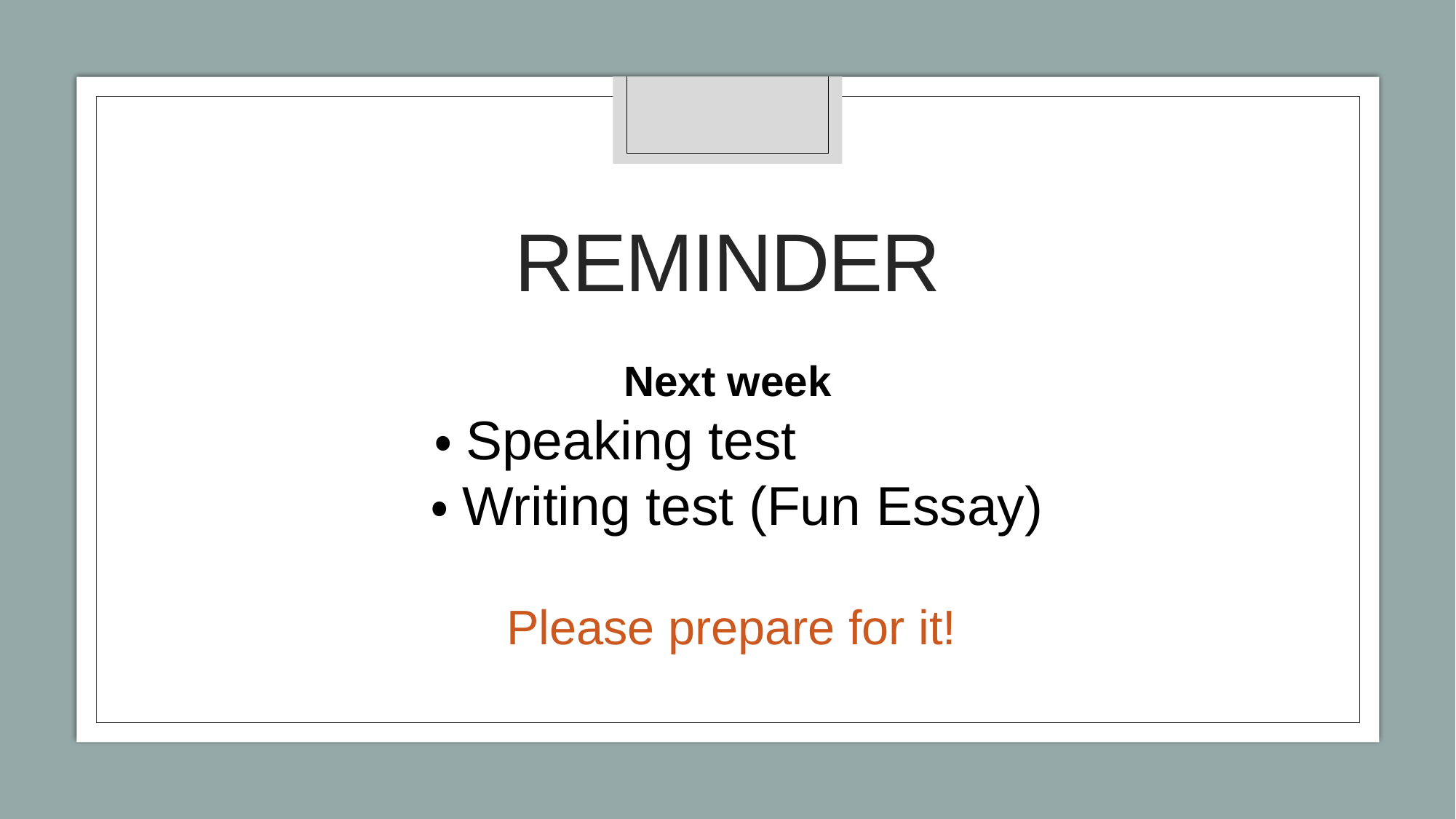

# reminder
Next week
           ・Speaking test
        ・Writing test (Fun Essay)
Please prepare for it!